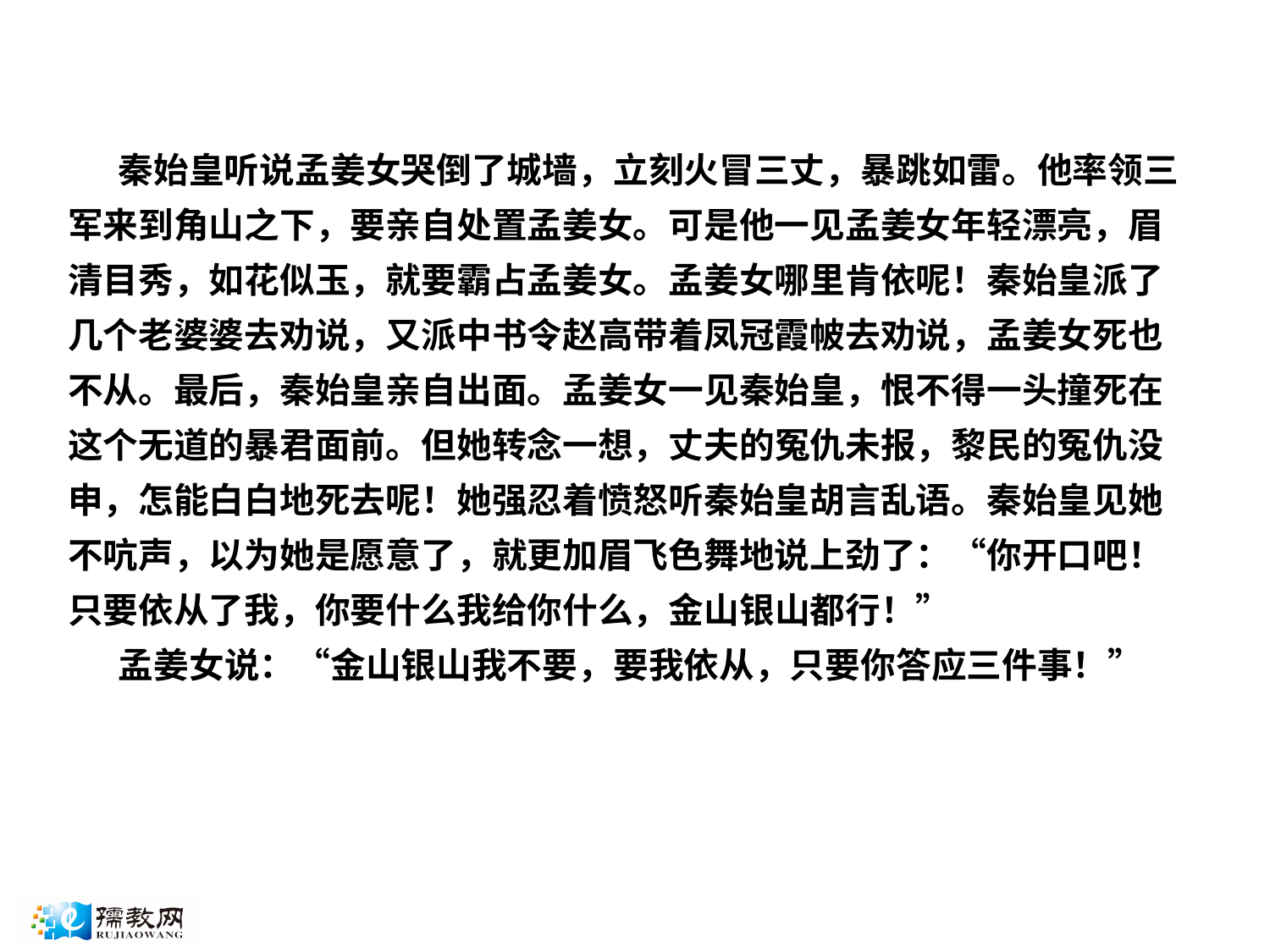

秦始皇听说孟姜女哭倒了城墙，立刻火冒三丈，暴跳如雷。他率领三军来到角山之下，要亲自处置孟姜女。可是他一见孟姜女年轻漂亮，眉清目秀，如花似玉，就要霸占孟姜女。孟姜女哪里肯依呢！秦始皇派了几个老婆婆去劝说，又派中书令赵高带着凤冠霞帔去劝说，孟姜女死也不从。最后，秦始皇亲自出面。孟姜女一见秦始皇，恨不得一头撞死在这个无道的暴君面前。但她转念一想，丈夫的冤仇未报，黎民的冤仇没申，怎能白白地死去呢！她强忍着愤怒听秦始皇胡言乱语。秦始皇见她不吭声，以为她是愿意了，就更加眉飞色舞地说上劲了：“你开口吧！只要依从了我，你要什么我给你什么，金山银山都行！”
孟姜女说：“金山银山我不要，要我依从，只要你答应三件事！”